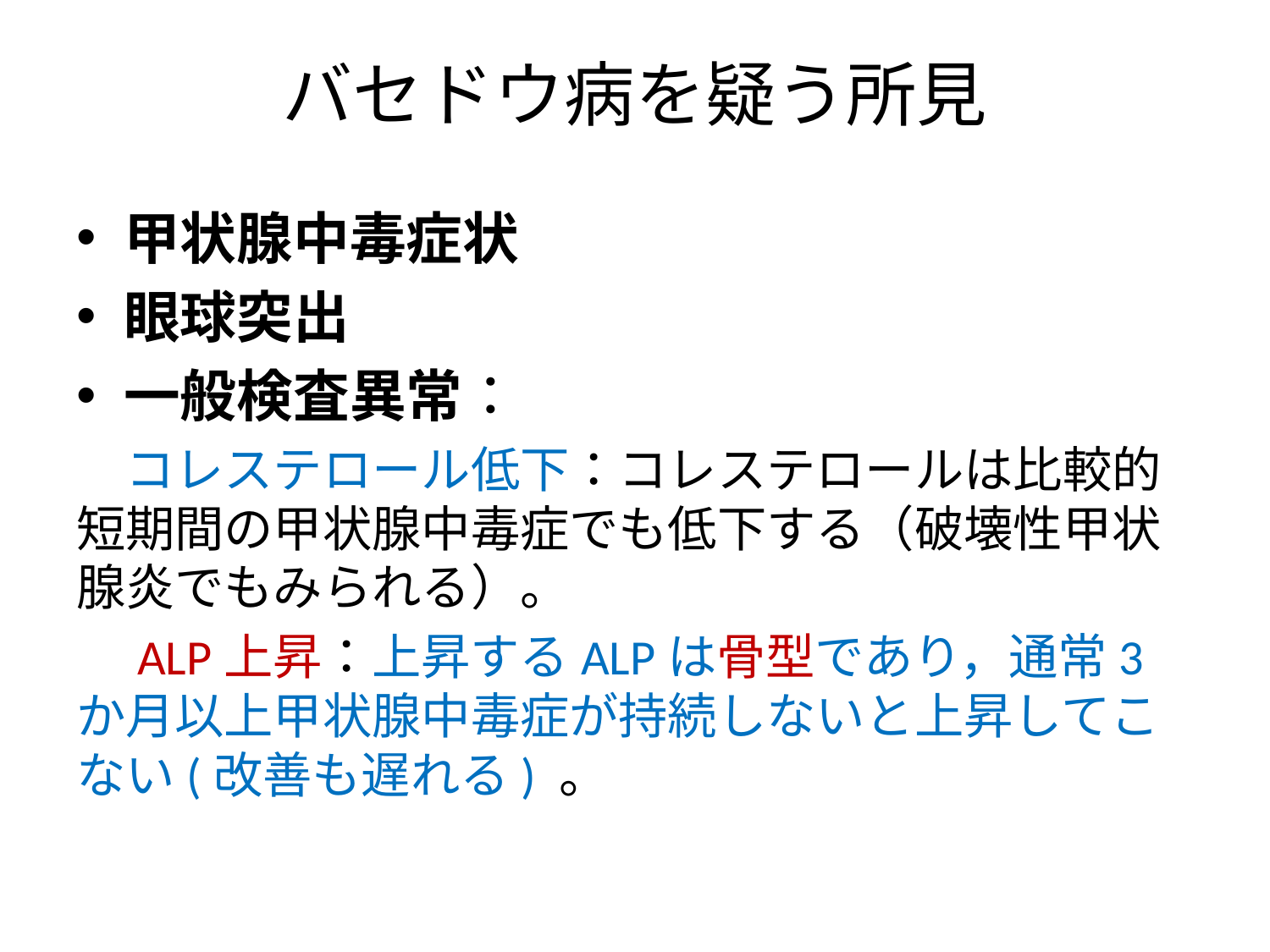

# バセドウ病を疑う所見
甲状腺中毒症状
眼球突出
一般検査異常：
　コレステロール低下：コレステロールは比較的短期間の甲状腺中毒症でも低下する（破壊性甲状腺炎でもみられる）。
　ALP上昇：上昇するALPは骨型であり，通常3か月以上甲状腺中毒症が持続しないと上昇してこない(改善も遅れる) 。